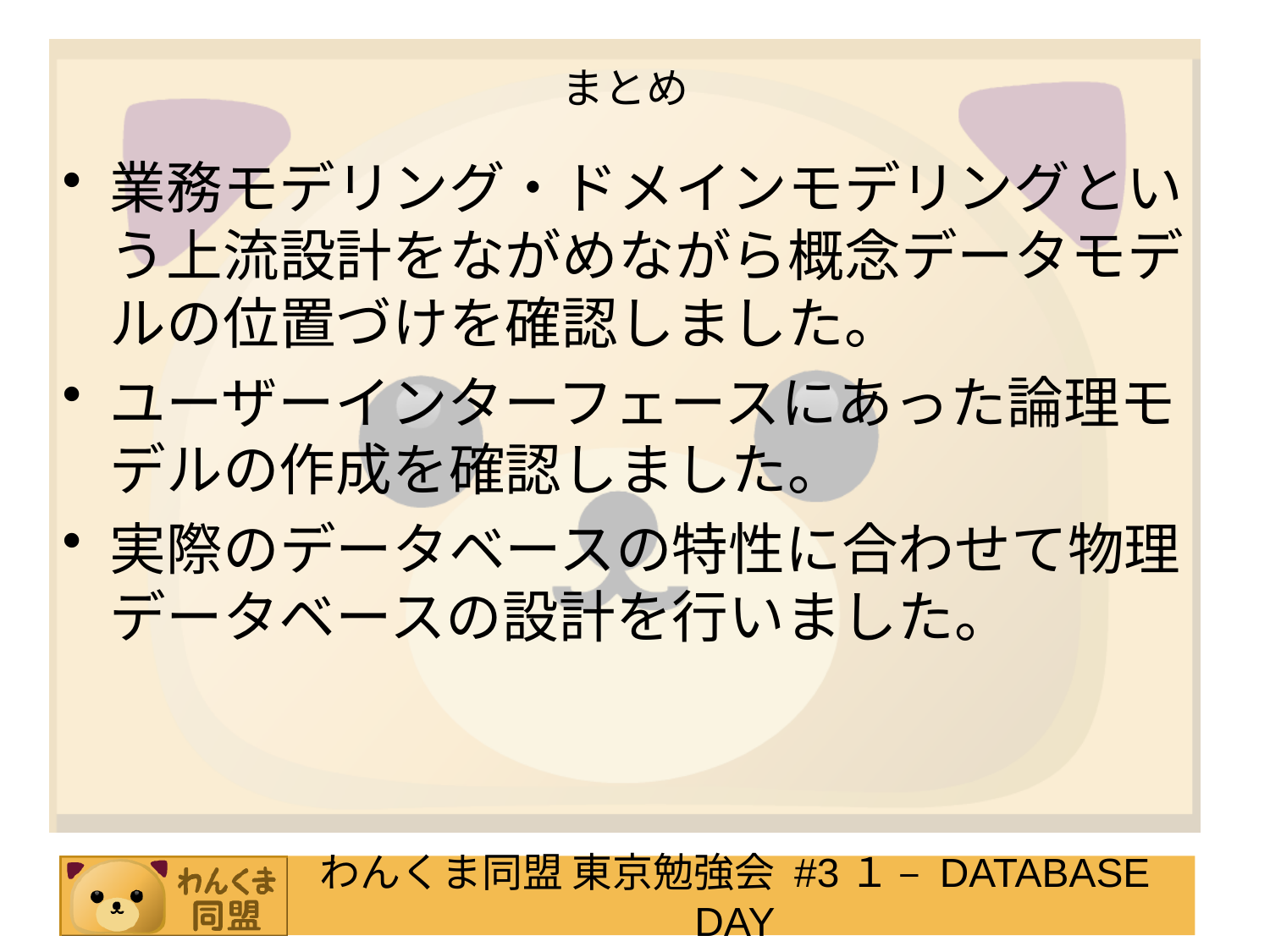

# まとめ
業務モデリング・ドメインモデリングという上流設計をながめながら概念データモデルの位置づけを確認しました。
ユーザーインターフェースにあった論理モデルの作成を確認しました。
実際のデータベースの特性に合わせて物理データベースの設計を行いました。